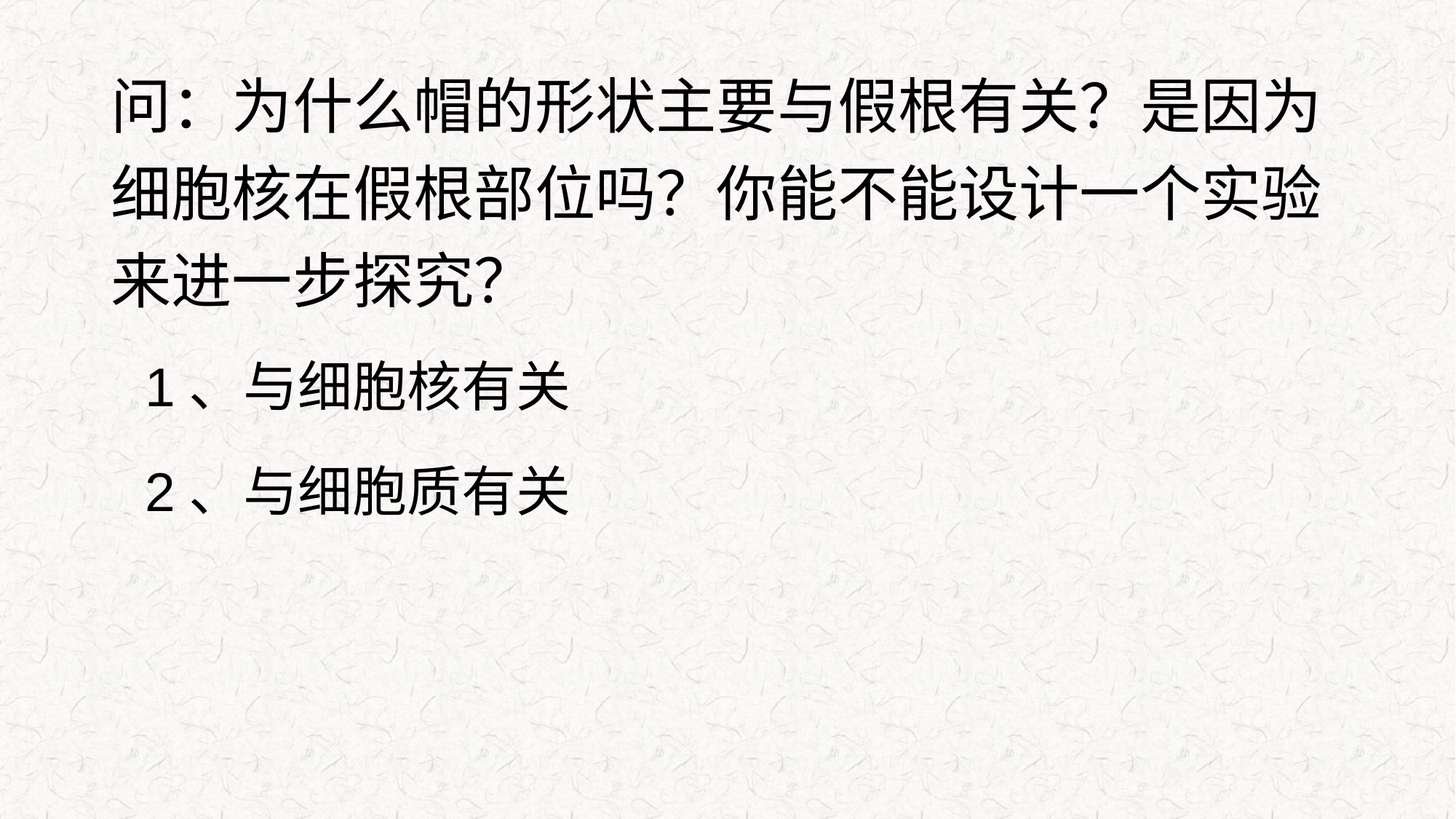

问：为什么帽的形状主要与假根有关？是因为细胞核在假根部位吗？你能不能设计一个实验来进一步探究？
1、与细胞核有关
2、与细胞质有关